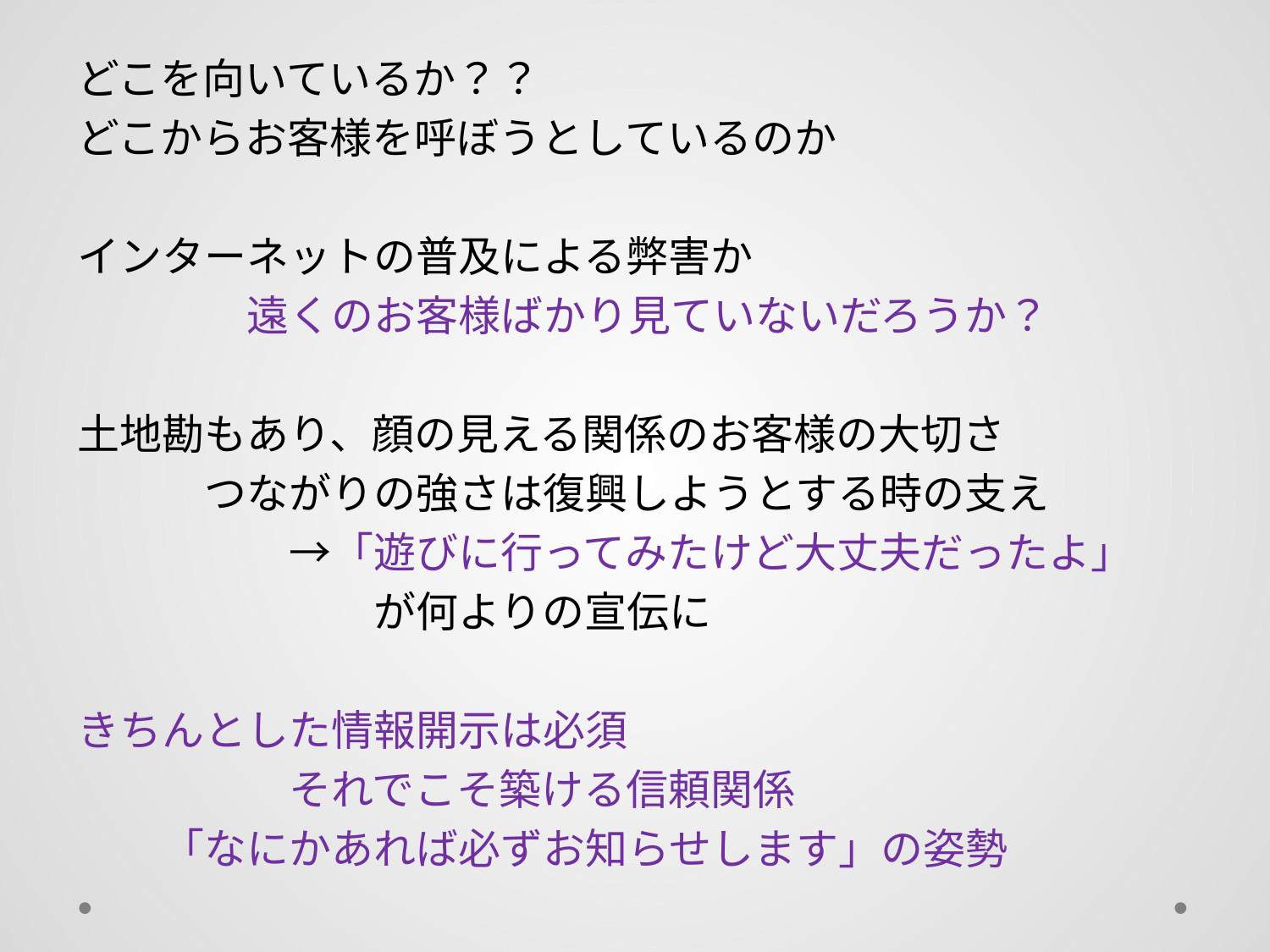

どこを向いているか？？
どこからお客様を呼ぼうとしているのか

インターネットの普及による弊害か
　　　　遠くのお客様ばかり見ていないだろうか？

土地勘もあり、顔の見える関係のお客様の大切さ
　　　つながりの強さは復興しようとする時の支え
　　　　　→「遊びに行ってみたけど大丈夫だったよ」
　　　　　　　が何よりの宣伝に

きちんとした情報開示は必須
　　　　　それでこそ築ける信頼関係
　　「なにかあれば必ずお知らせします」の姿勢